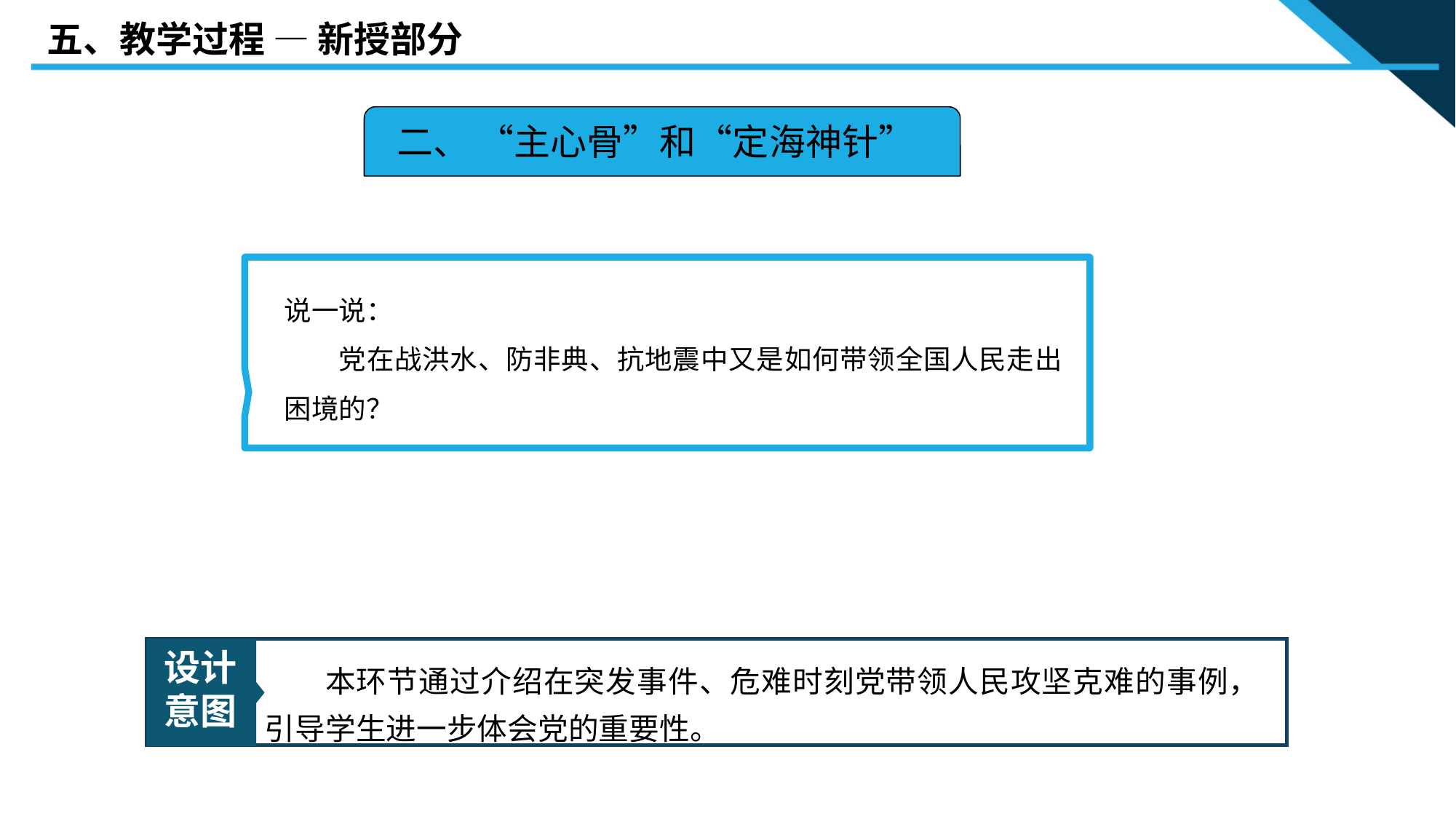

五、教学过程 — 新授部分

二、 “主心骨”和“定海神针”

说一说：
       党在战洪水、防非典、抗地震中又是如何带领全国人民走出困境的？

设计
意图

       本环节通过介绍在突发事件、危难时刻党带领人民攻坚克难的事例，引导学生进一步体会党的重要性。